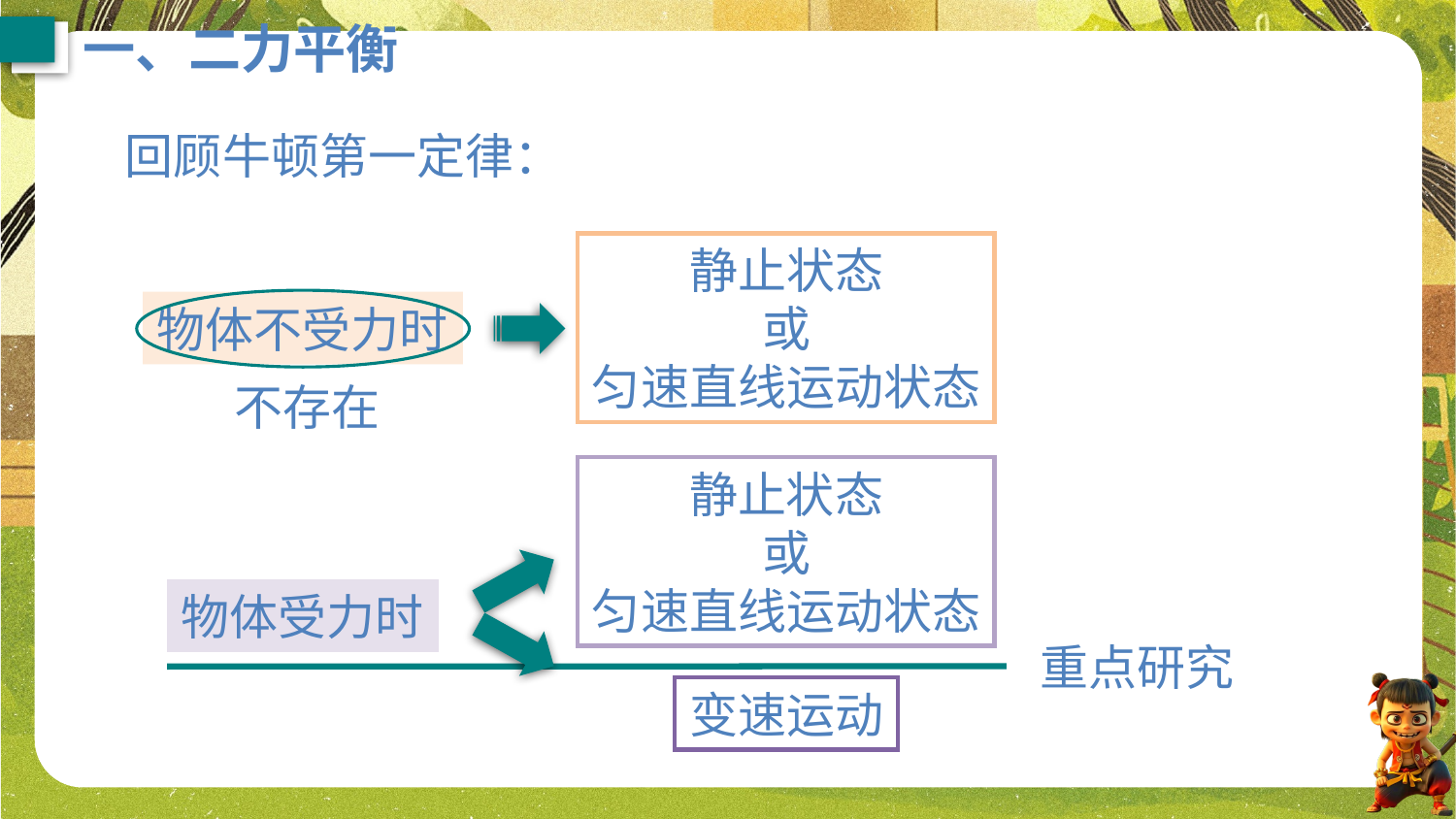

一、二力平衡

回顾牛顿第一定律：
静止状态
或
匀速直线运动状态

不存在
物体不受力时

静止状态
或
匀速直线运动状态

物体受力时

重点研究
变速运动